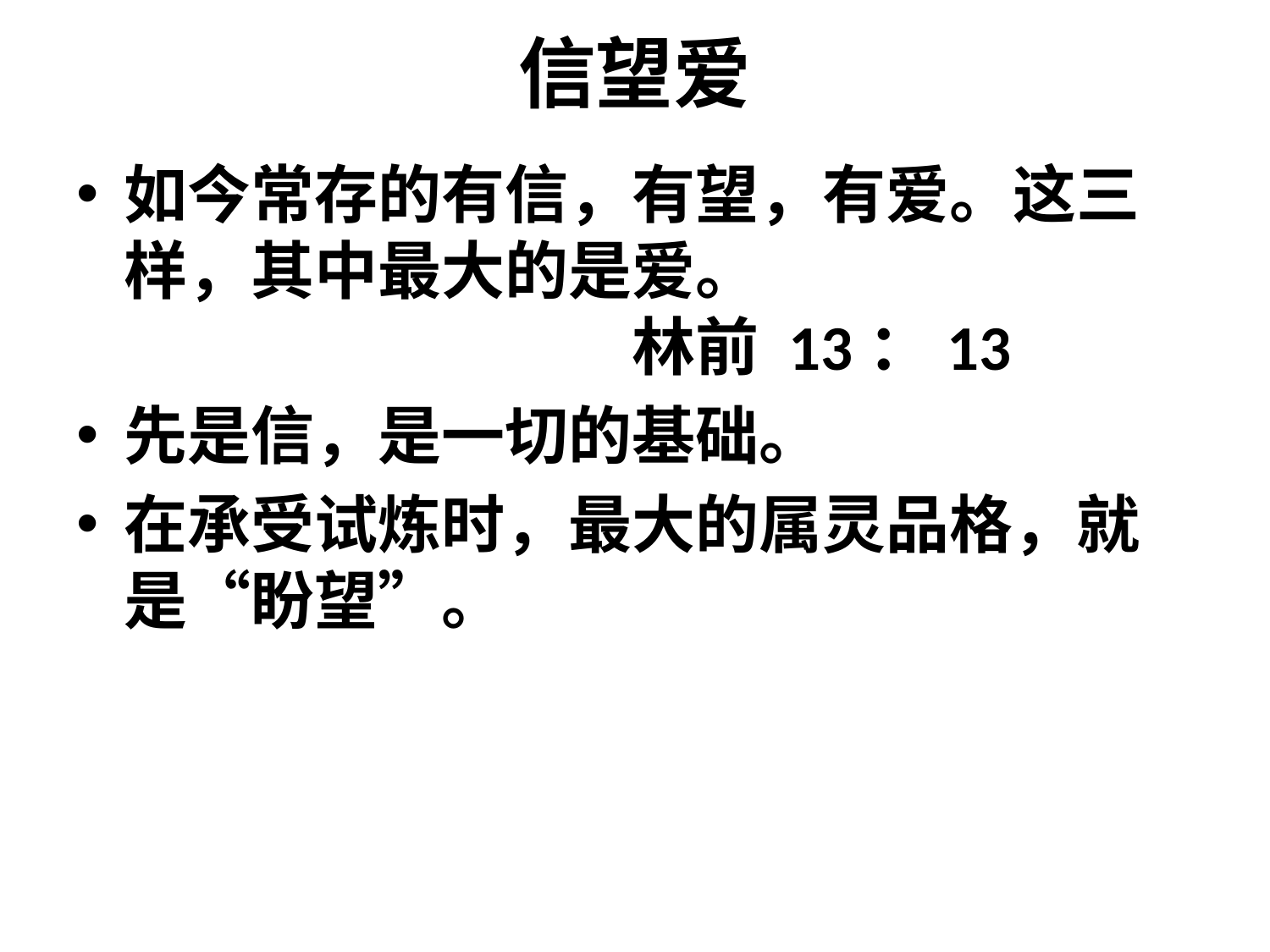

# 信望爱
如今常存的有信，有望，有爱。这三样，其中最大的是爱。    							林前 13：13
先是信，是一切的基础。
在承受试炼时，最大的属灵品格，就是“盼望”。